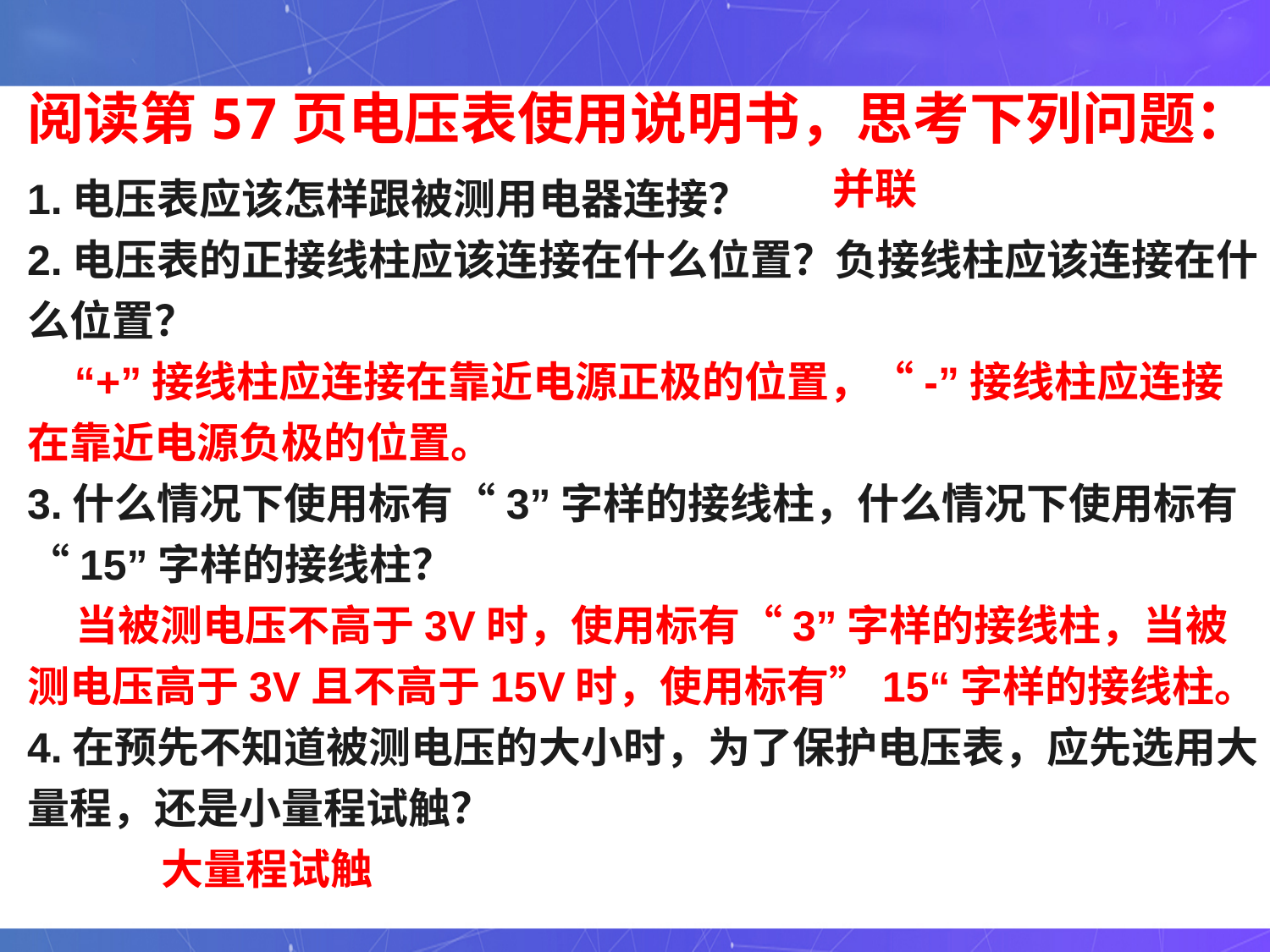

阅读第57页电压表使用说明书，思考下列问题：
1.电压表应该怎样跟被测用电器连接？
2.电压表的正接线柱应该连接在什么位置？负接线柱应该连接在什么位置？
    “+”接线柱应连接在靠近电源正极的位置，“-”接线柱应连接在靠近电源负极的位置。
3.什么情况下使用标有“3”字样的接线柱，什么情况下使用标有“15”字样的接线柱？
    当被测电压不高于3V时，使用标有“3”字样的接线柱，当被测电压高于3V且不高于15V时，使用标有”15“字样的接线柱。
4.在预先不知道被测电压的大小时，为了保护电压表，应先选用大量程，还是小量程试触？
             大量程试触
并联